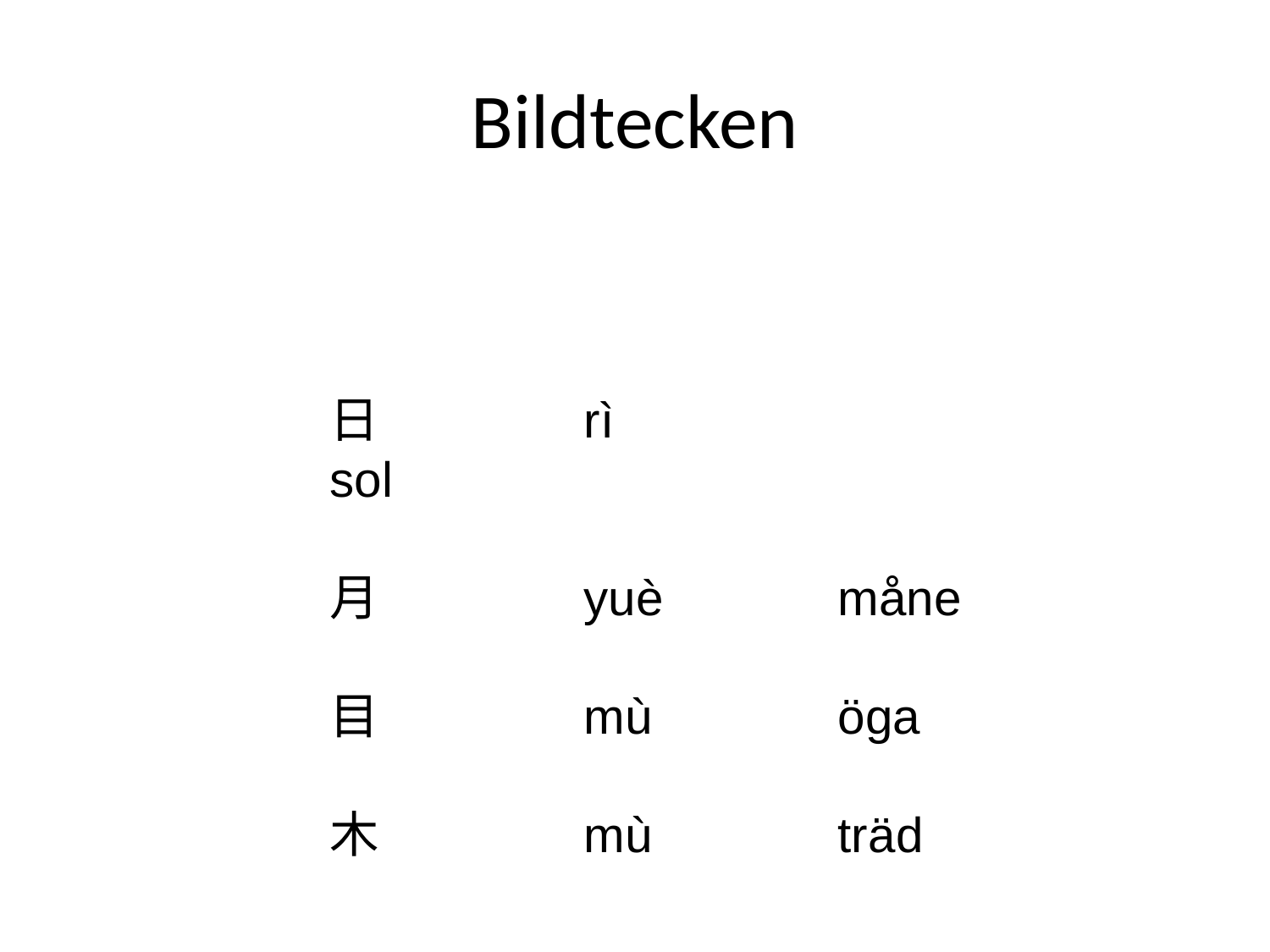

# Bildtecken

日		rì			sol

月		yuè		måne

目		mù  		öga

木		mù		träd